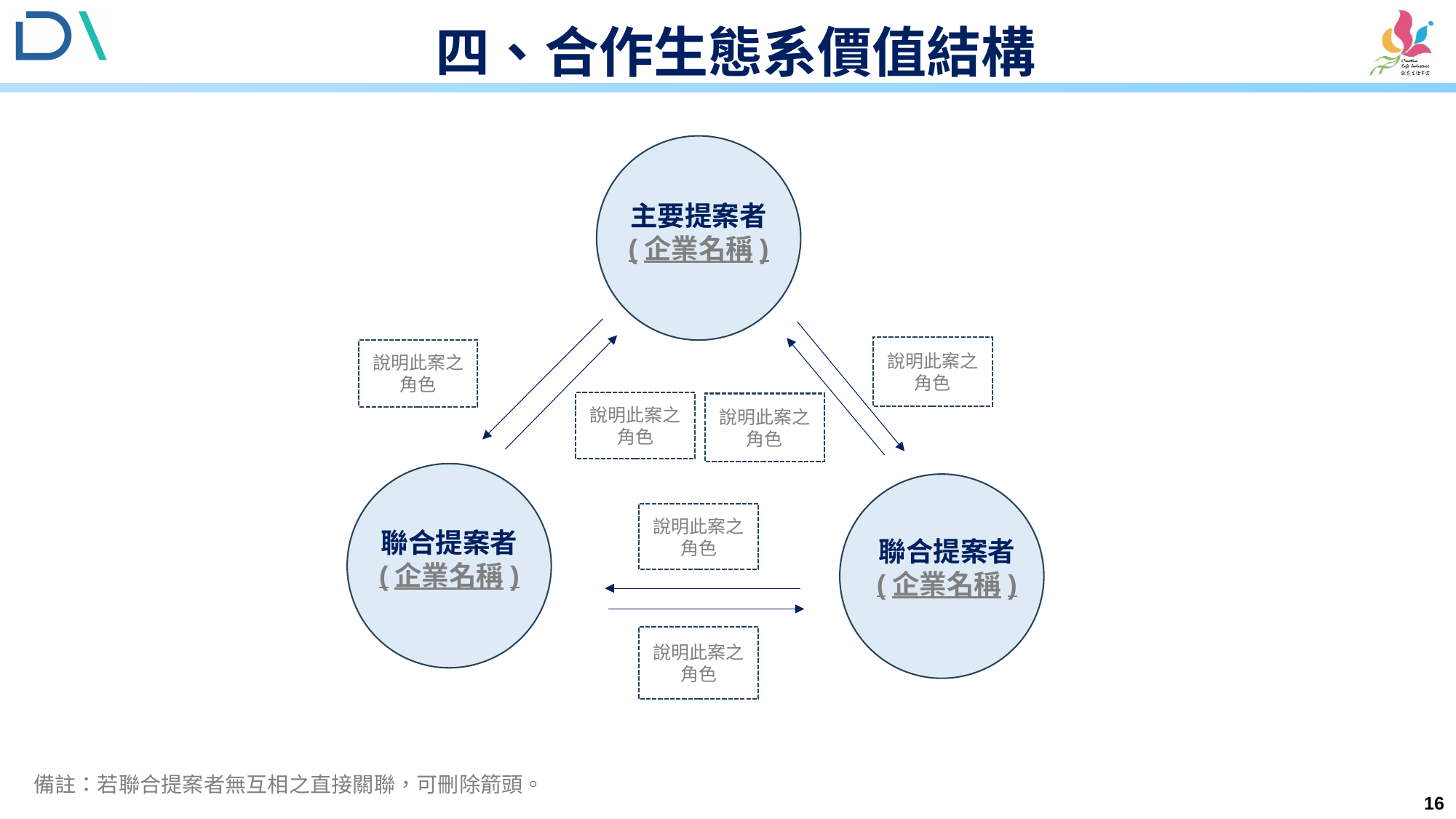

# 四、合作生態系價值結構

主要提案者
(企業名稱)
說明此案之角色
說明此案之角色
說明此案之角色
說明此案之角色

說明此案之角色
聯合提案者
(企業名稱)
聯合提案者
(企業名稱)
說明此案之角色
備註：若聯合提案者無互相之直接關聯，可刪除箭頭。
16